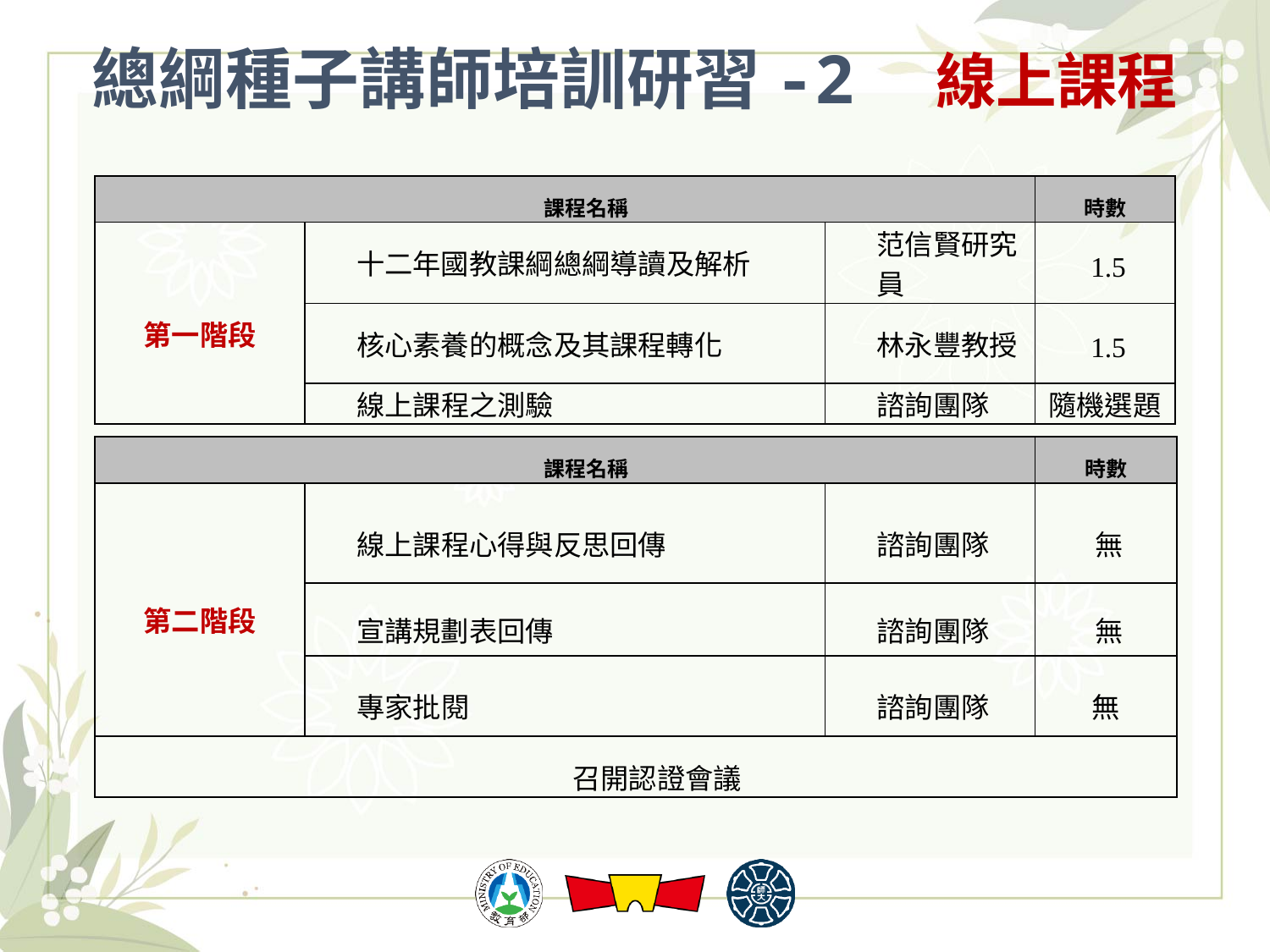

# 總綱種子講師培訓研習-2　線上課程
| 課程名稱 |  |  | 時數 |
| --- | --- | --- | --- |
| 第一階段 | 十二年國教課綱總綱導讀及解析 | 范信賢研究員 | 1.5 |
|  | 核心素養的概念及其課程轉化 | 林永豐教授 | 1.5 |
|  | 線上課程之測驗 | 諮詢團隊 | 隨機選題 |
| 課程名稱 |  |  | 時數 |
| --- | --- | --- | --- |
| 第二階段 | 線上課程心得與反思回傳 | 諮詢團隊 | 無 |
|  | 宣講規劃表回傳 | 諮詢團隊 | 無 |
|  | 專家批閱 | 諮詢團隊 | 無 |
| 召開認證會議 |  |  |  |